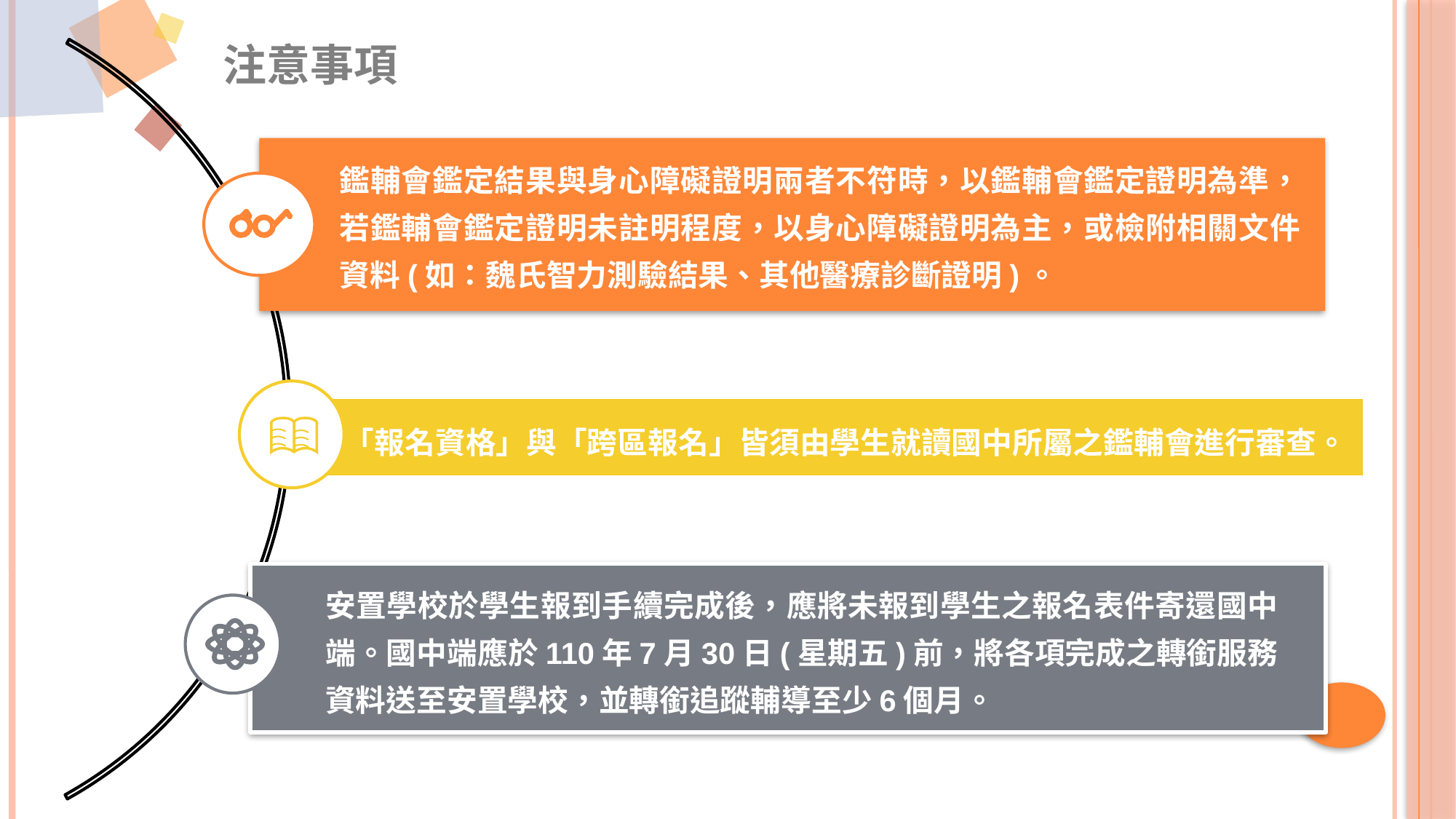

注意事項

鑑輔會鑑定結果與身心障礙證明兩者不符時，以鑑輔會鑑定證明為準，若鑑輔會鑑定證明未註明程度，以身心障礙證明為主，或檢附相關文件資料(如：魏氏智力測驗結果、其他醫療診斷證明)。

「報名資格」與「跨區報名」皆須由學生就讀國中所屬之鑑輔會進行審查。

安置學校於學生報到手續完成後，應將未報到學生之報名表件寄還國中端。國中端應於110年7月30日(星期五)前，將各項完成之轉銜服務資料送至安置學校，並轉銜追蹤輔導至少6個月。